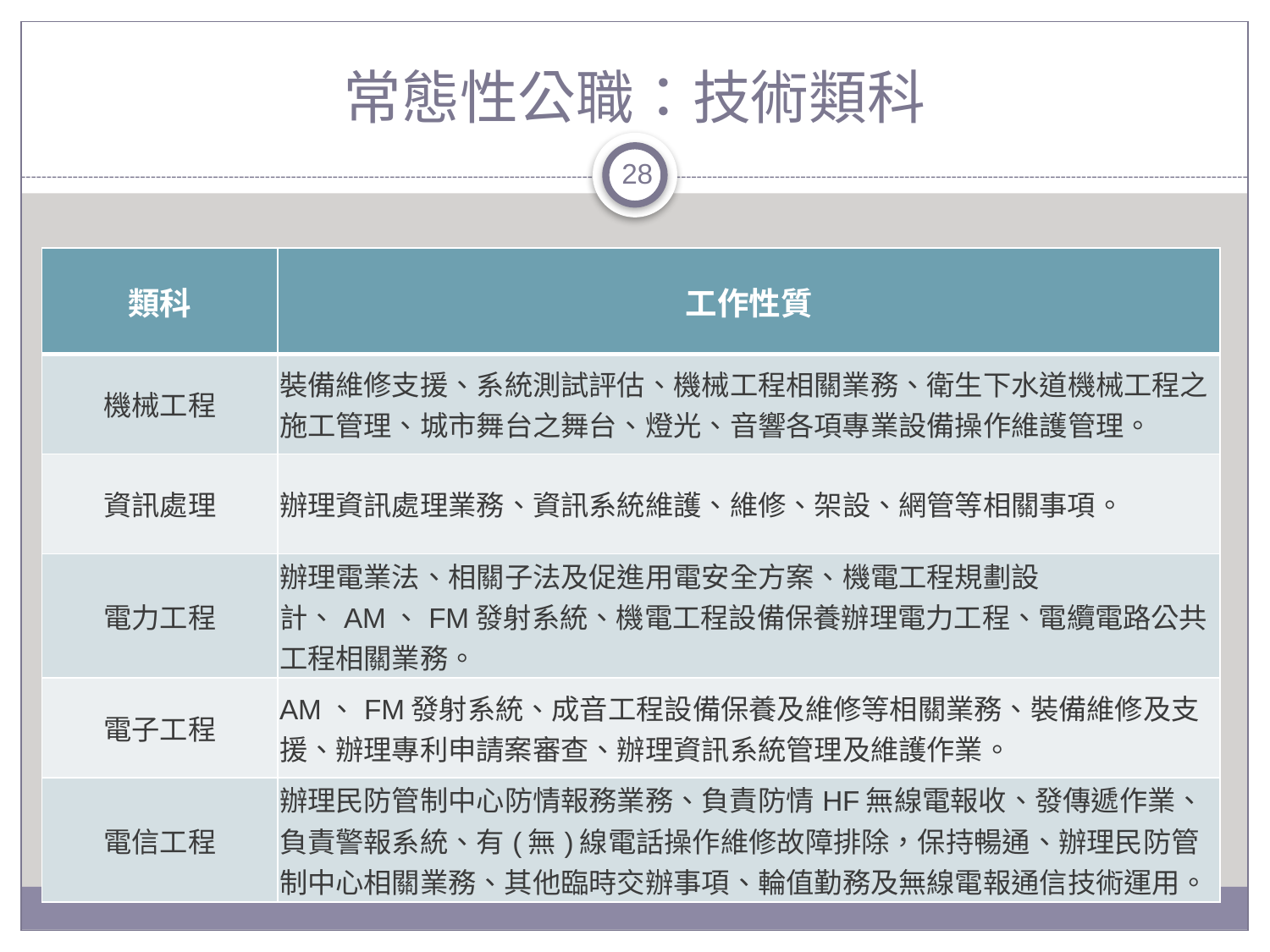

# 常態性公職：技術類科
28
| 類科 | 工作性質 |
| --- | --- |
| 機械工程 | 裝備維修支援、系統測試評估、機械工程相關業務、衛生下水道機械工程之施工管理、城市舞台之舞台、燈光、音響各項專業設備操作維護管理。 |
| 資訊處理 | 辦理資訊處理業務、資訊系統維護、維修、架設、網管等相關事項。 |
| 電力工程 | 辦理電業法、相關子法及促進用電安全方案、機電工程規劃設計、AM、FM發射系統、機電工程設備保養辦理電力工程、電纜電路公共工程相關業務。 |
| 電子工程 | AM、FM發射系統、成音工程設備保養及維修等相關業務、裝備維修及支援、辦理專利申請案審查、辦理資訊系統管理及維護作業。 |
| 電信工程 | 辦理民防管制中心防情報務業務、負責防情HF無線電報收、發傳遞作業、負責警報系統、有(無)線電話操作維修故障排除，保持暢通、辦理民防管制中心相關業務、其他臨時交辦事項、輪值勤務及無線電報通信技術運用。 |